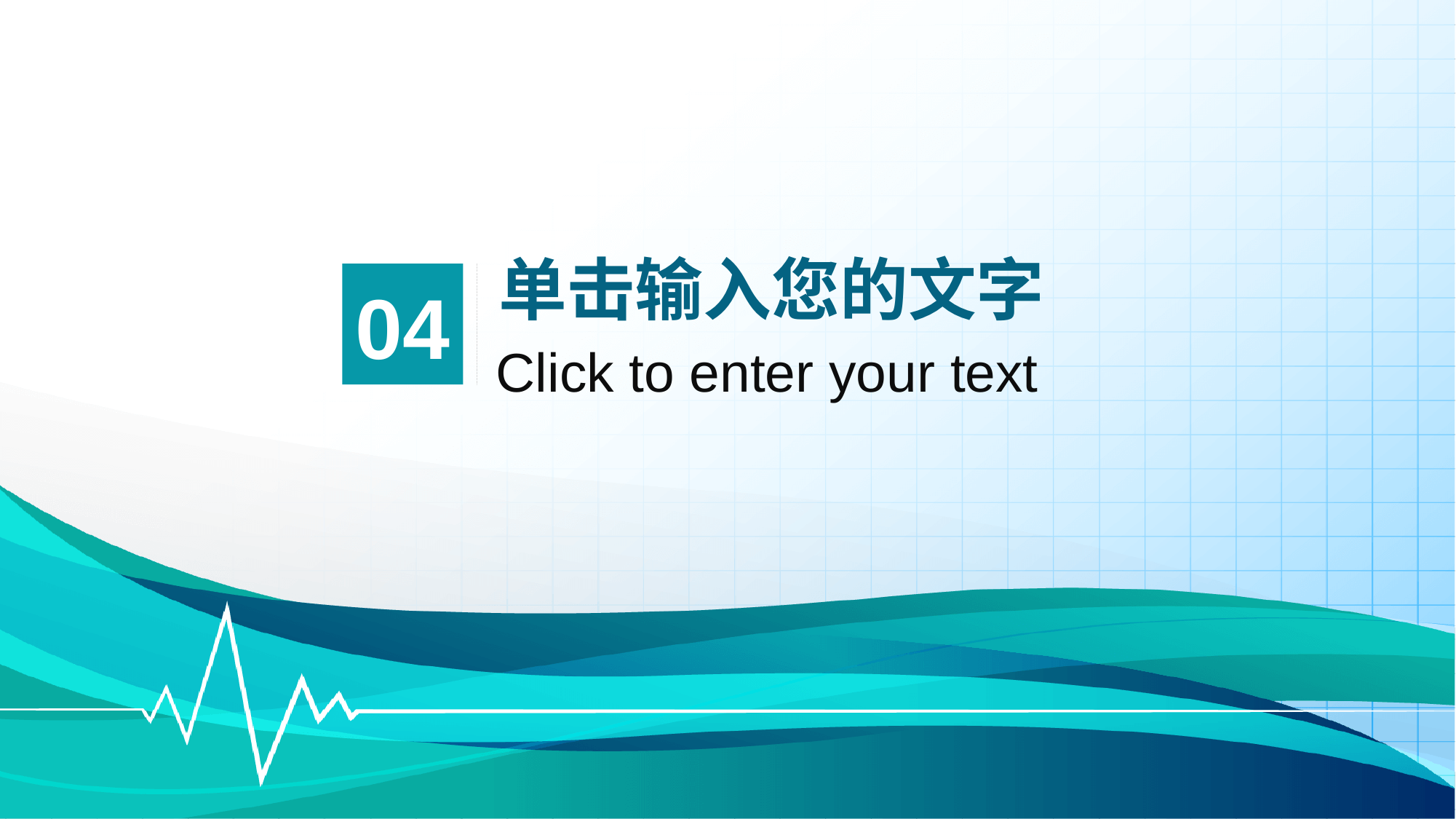

单击输入您的文字

04
Click to enter your text